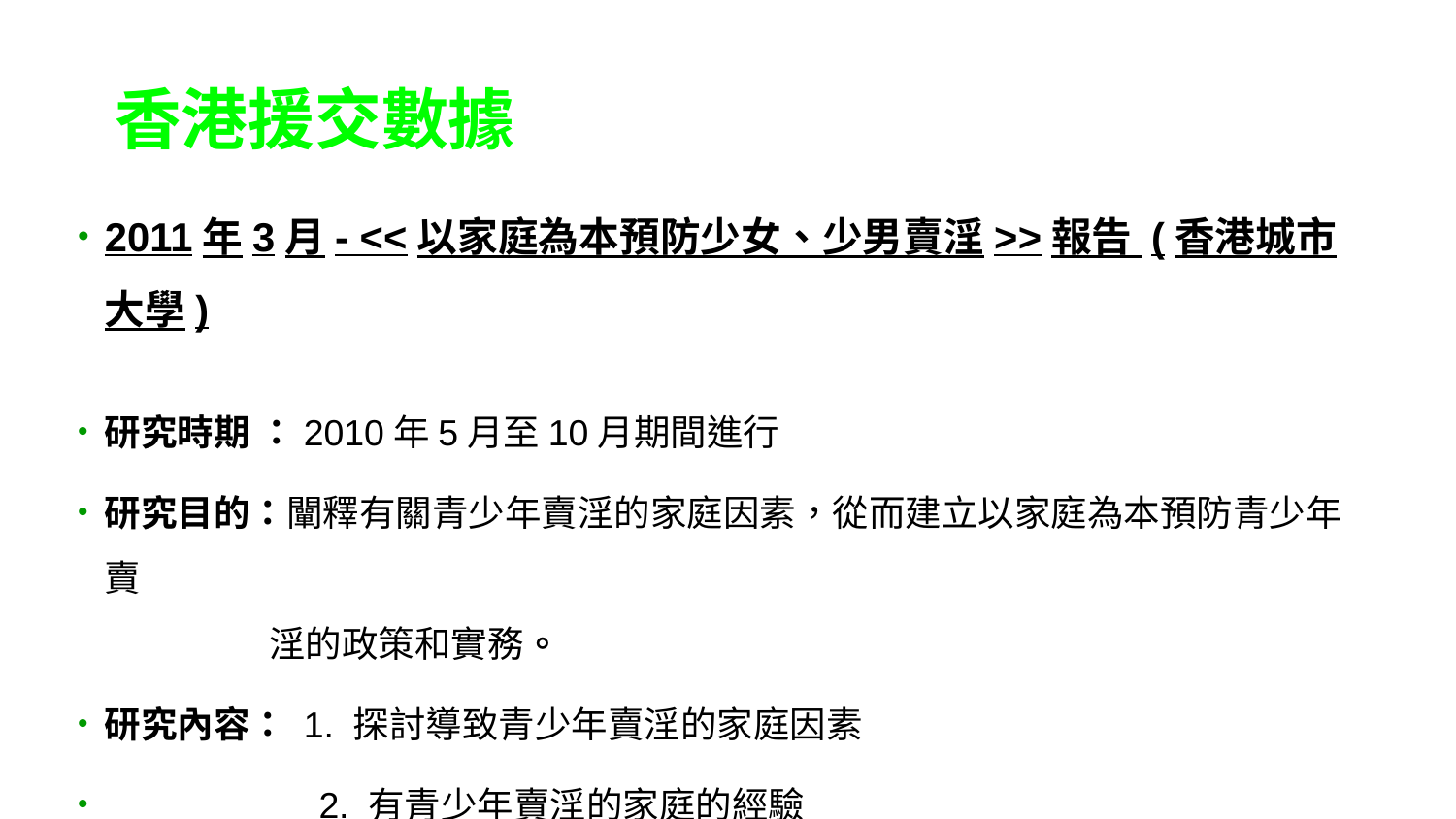

# 香港援交數據
2011年3月- <<以家庭為本預防少女、少男賣淫>>報告 (香港城市大學)

研究時期 ：2010年5月至10月期間進行
研究目的：闡釋有關青少年賣淫的家庭因素，從而建立以家庭為本預防青少年賣
                    淫的政策和實務。
研究內容： 1. 探討導致青少年賣淫的家庭因素
                     2. 有青少年賣淫的家庭的經驗
                     3. 家庭如何在解決青少年賣淫問題上發揮作用
                     4. 就家庭相關政策提出建議